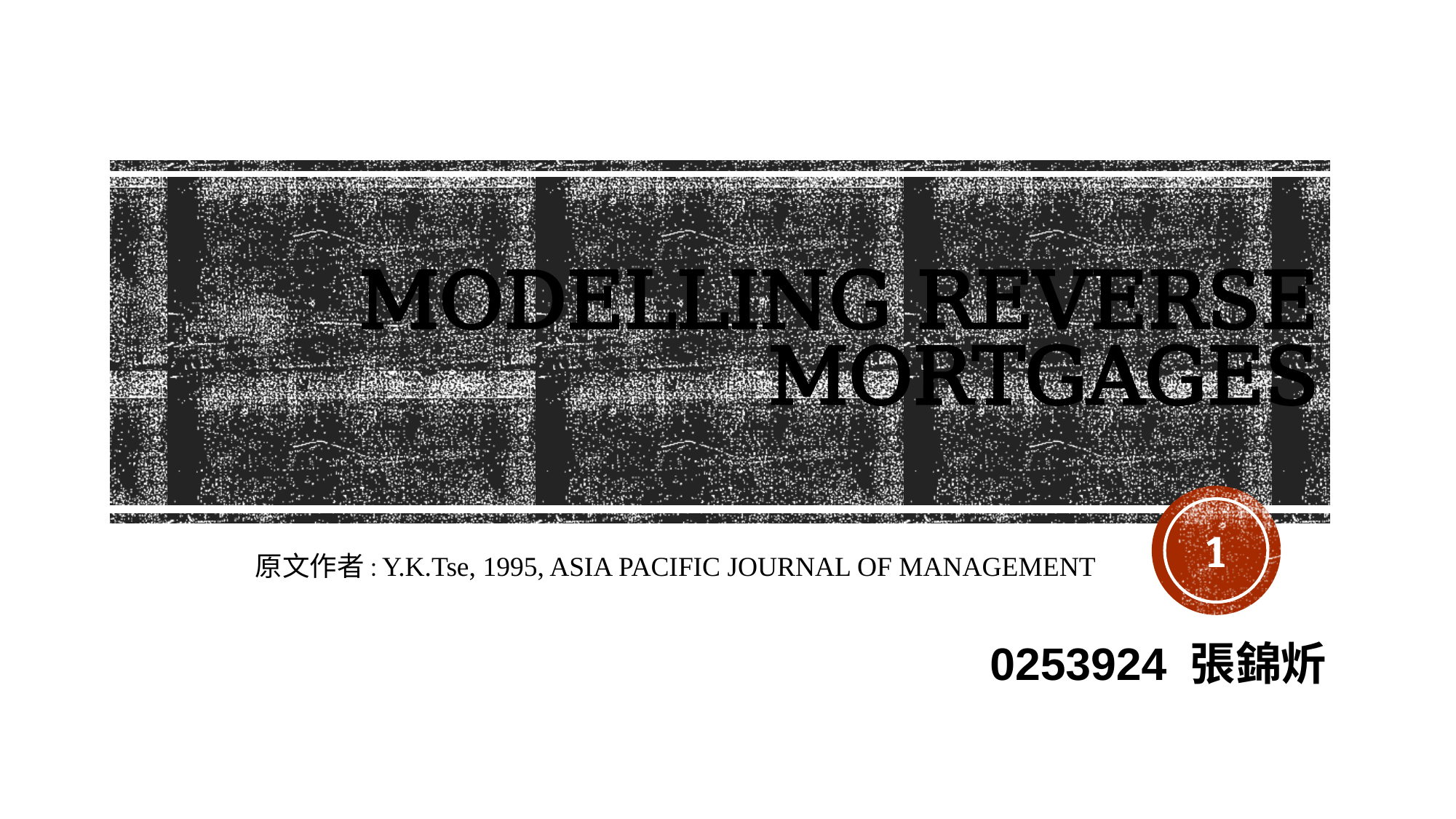

# MODELLING Reverse Mortgages
1
原文作者: Y.K.Tse, 1995, ASIA PACIFIC JOURNAL OF MANAGEMENT
0253924 張錦炘